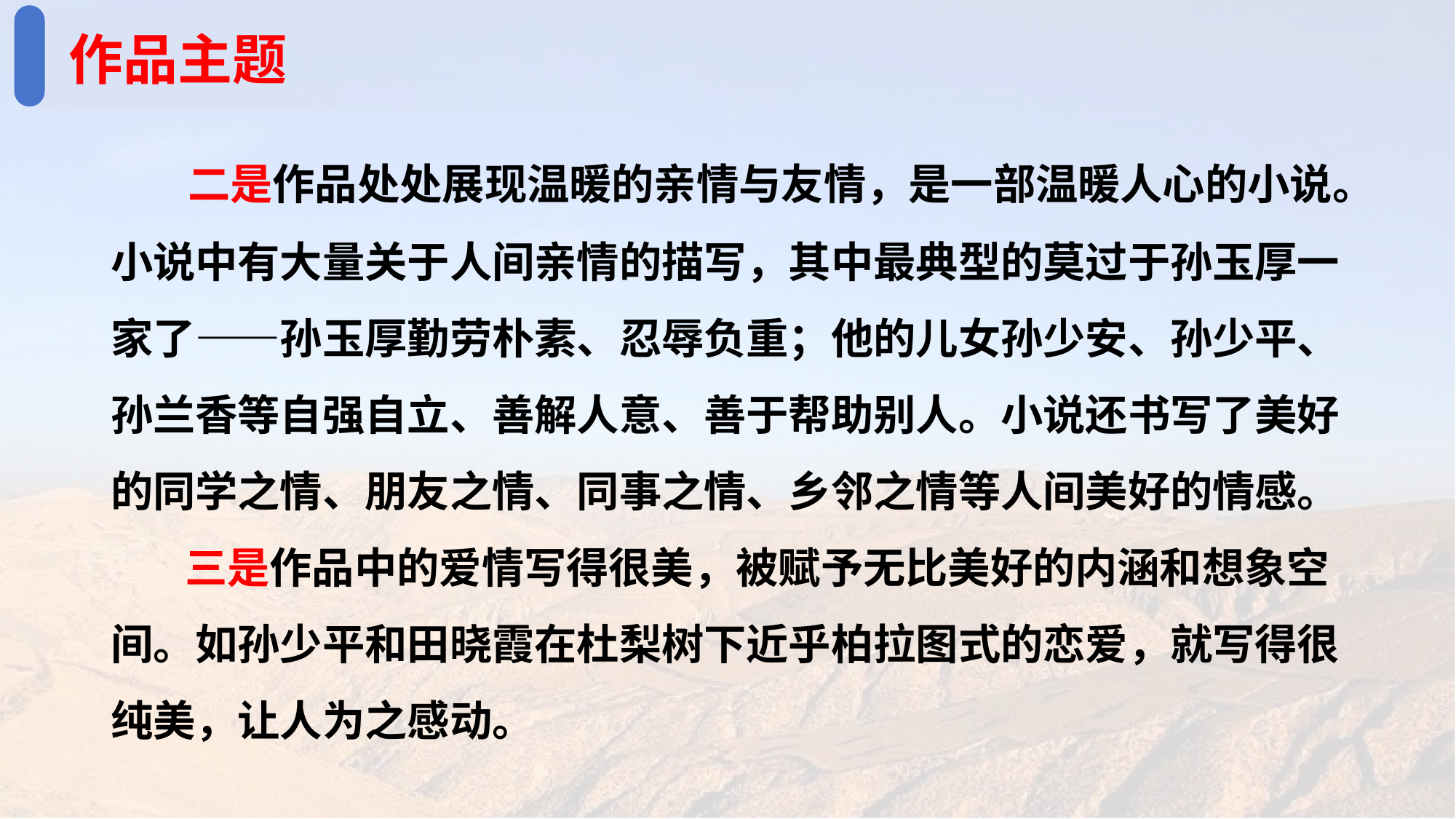

作品主题
 二是作品处处展现温暖的亲情与友情，是一部温暖人心的小说。小说中有大量关于人间亲情的描写，其中最典型的莫过于孙玉厚一家了——孙玉厚勤劳朴素、忍辱负重；他的儿女孙少安、孙少平、孙兰香等自强自立、善解人意、善于帮助别人。小说还书写了美好的同学之情、朋友之情、同事之情、乡邻之情等人间美好的情感。
 三是作品中的爱情写得很美，被赋予无比美好的内涵和想象空间。如孙少平和田晓霞在杜梨树下近乎柏拉图式的恋爱，就写得很纯美，让人为之感动。